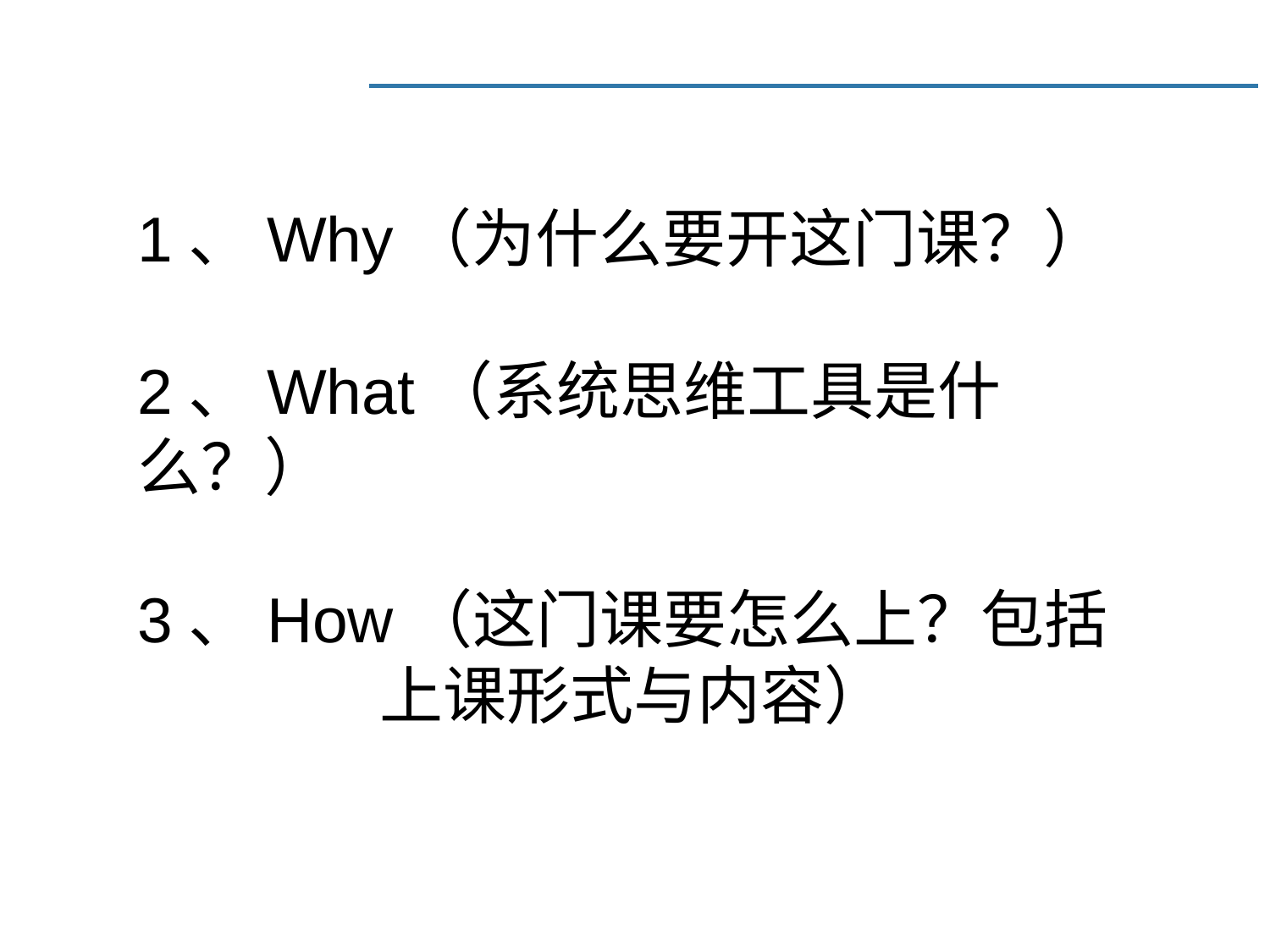

1、Why（为什么要开这门课？）

2、What（系统思维工具是什么？）

3、How（这门课要怎么上？包括
                上课形式与内容）